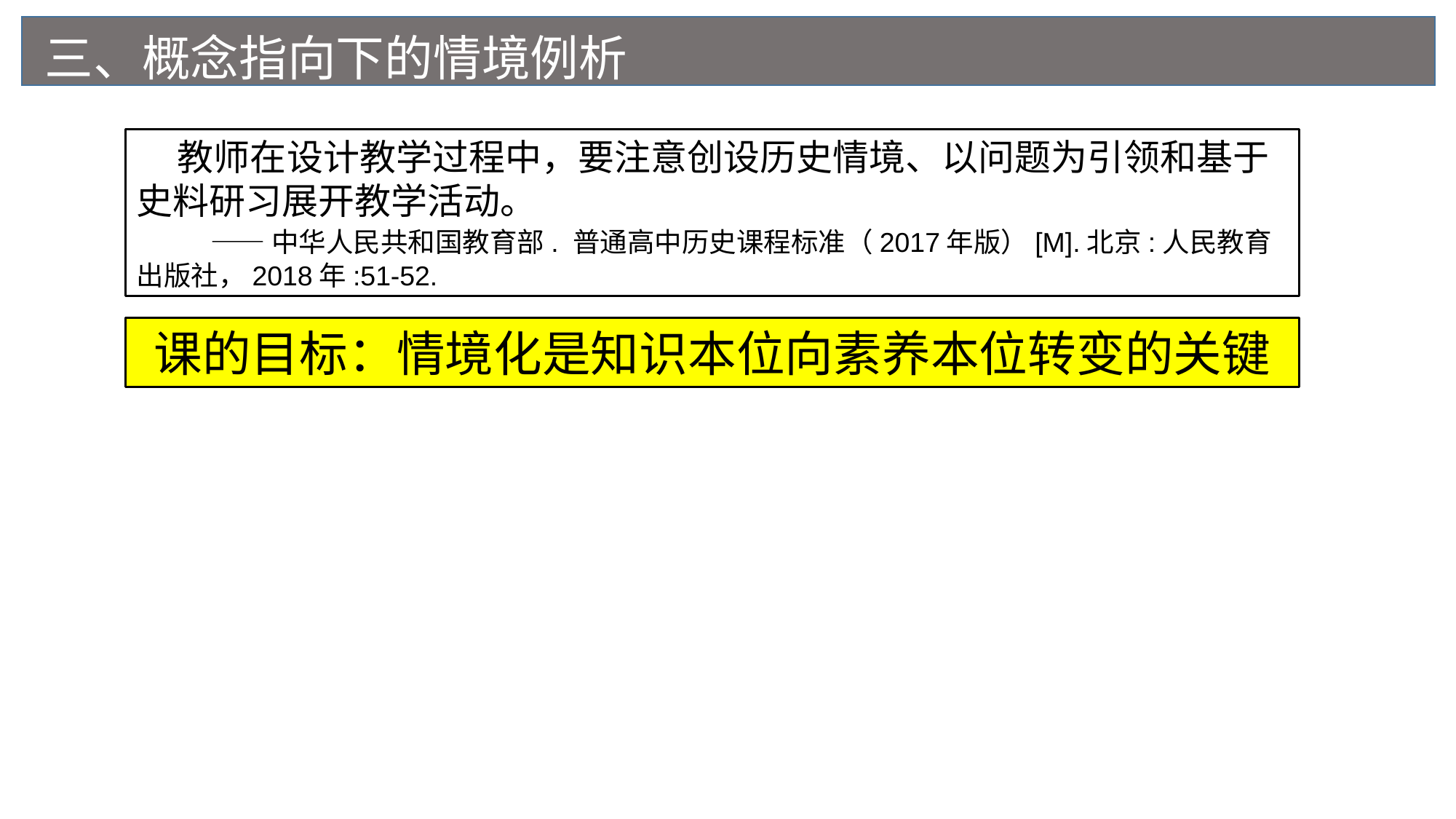

三、概念指向下的情境例析
     教师在设计教学过程中，要注意创设历史情境、以问题为引领和基于史料研习展开教学活动。
           ——中华人民共和国教育部. 普通高中历史课程标准（2017年版）[M].北京:人民教育出版社，2018年:51-52.
课的目标：情境化是知识本位向素养本位转变的关键